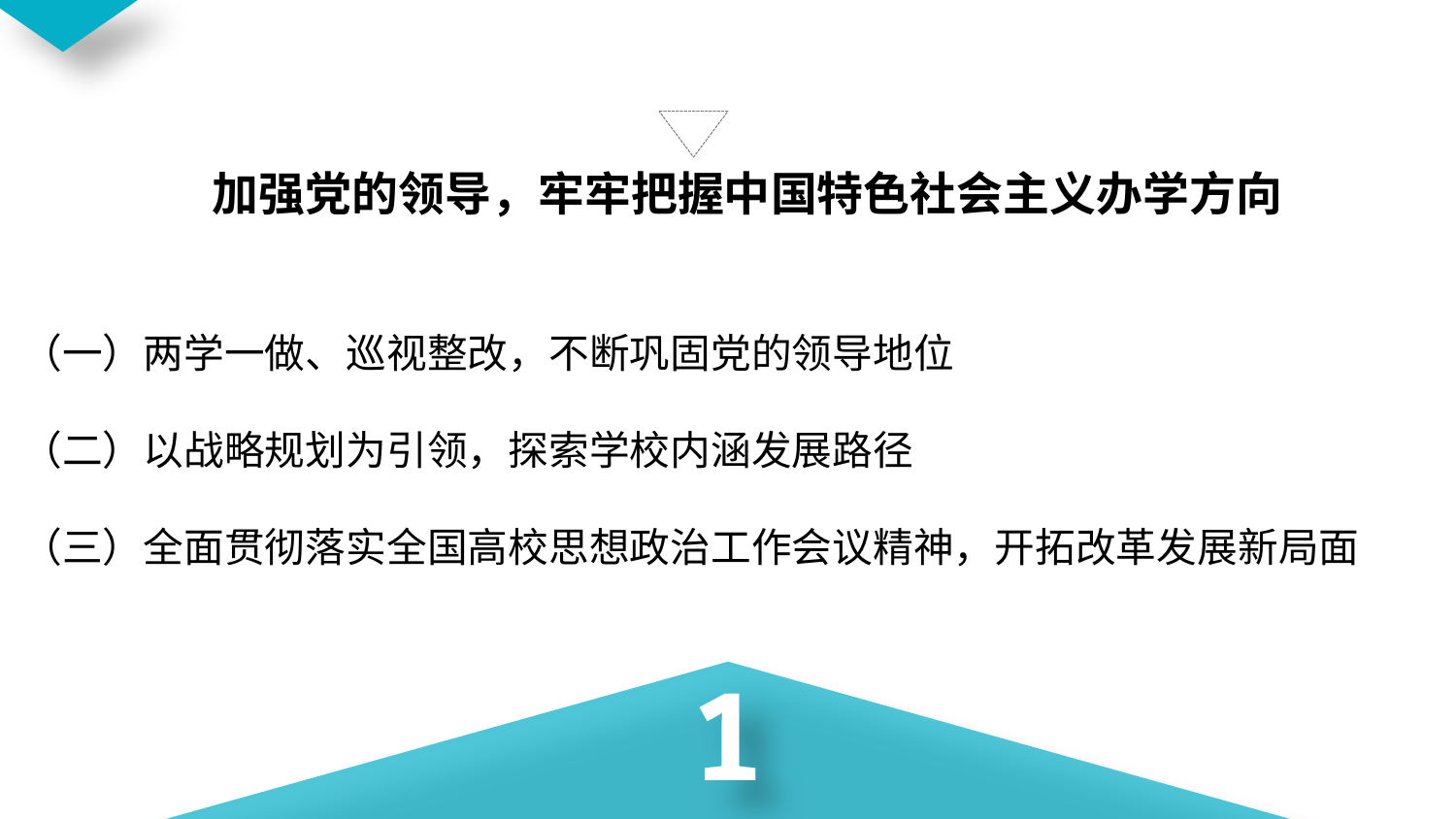

加强党的领导，牢牢把握中国特色社会主义办学方向
（一）两学一做、巡视整改，不断巩固党的领导地位
（二）以战略规划为引领，探索学校内涵发展路径
（三）全面贯彻落实全国高校思想政治工作会议精神，开拓改革发展新局面

1